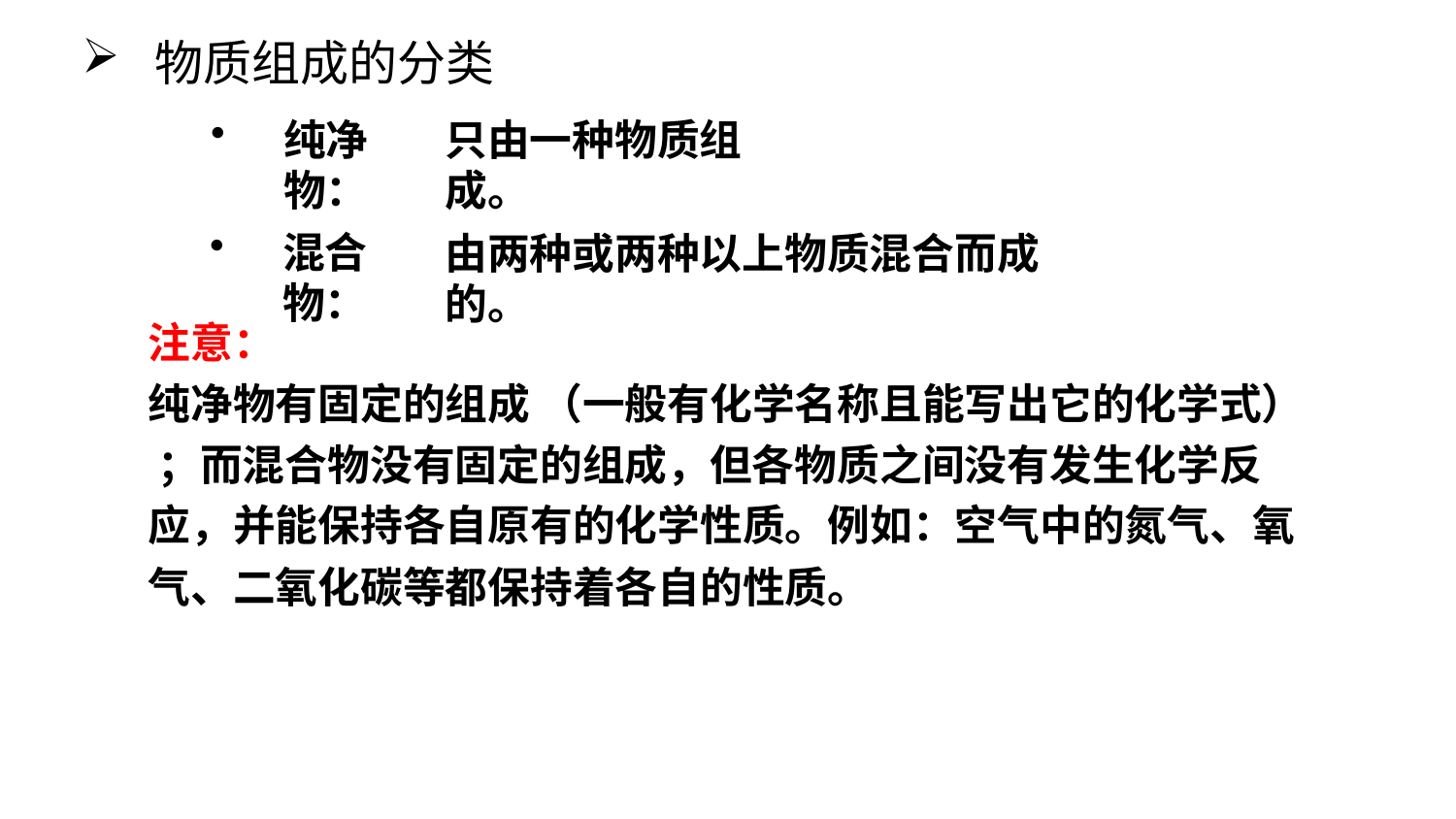

物质组成的分类
纯净物：
只由一种物质组成。
混合物：
由两种或两种以上物质混合而成的。
注意：
纯净物有固定的组成 （一般有化学名称且能写出它的化学式）  ；而混合物没有固定的组成，但各物质之间没有发生化学反应，并能保持各自原有的化学性质。例如：空气中的氮气、氧气、二氧化碳等都保持着各自的性质。